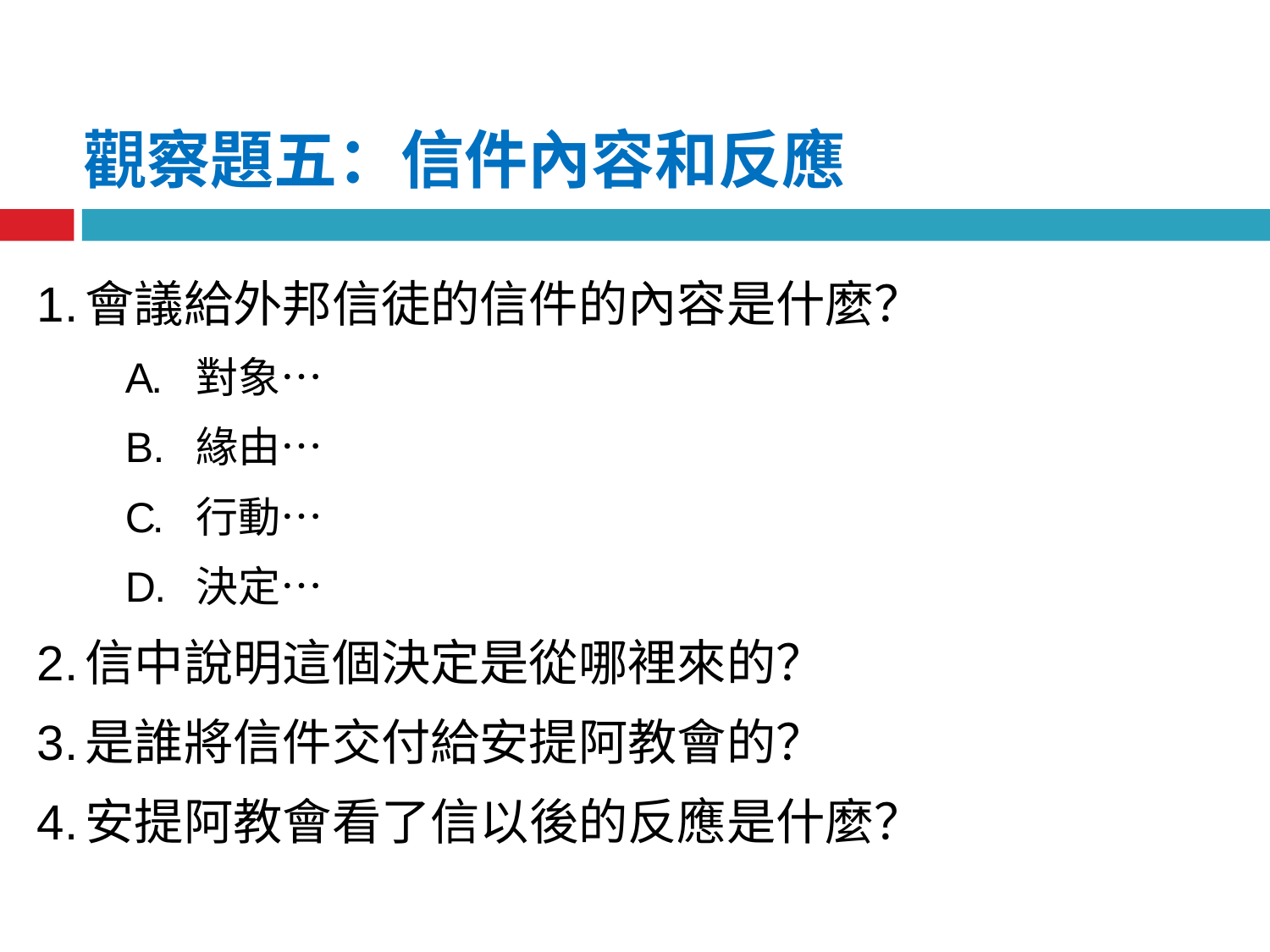

觀察題五：信件內容和反應
會議給外邦信徒的信件的內容是什麼？
對象…
緣由…
行動…
決定…
信中說明這個決定是從哪裡來的？
是誰將信件交付給安提阿教會的？
安提阿教會看了信以後的反應是什麼？